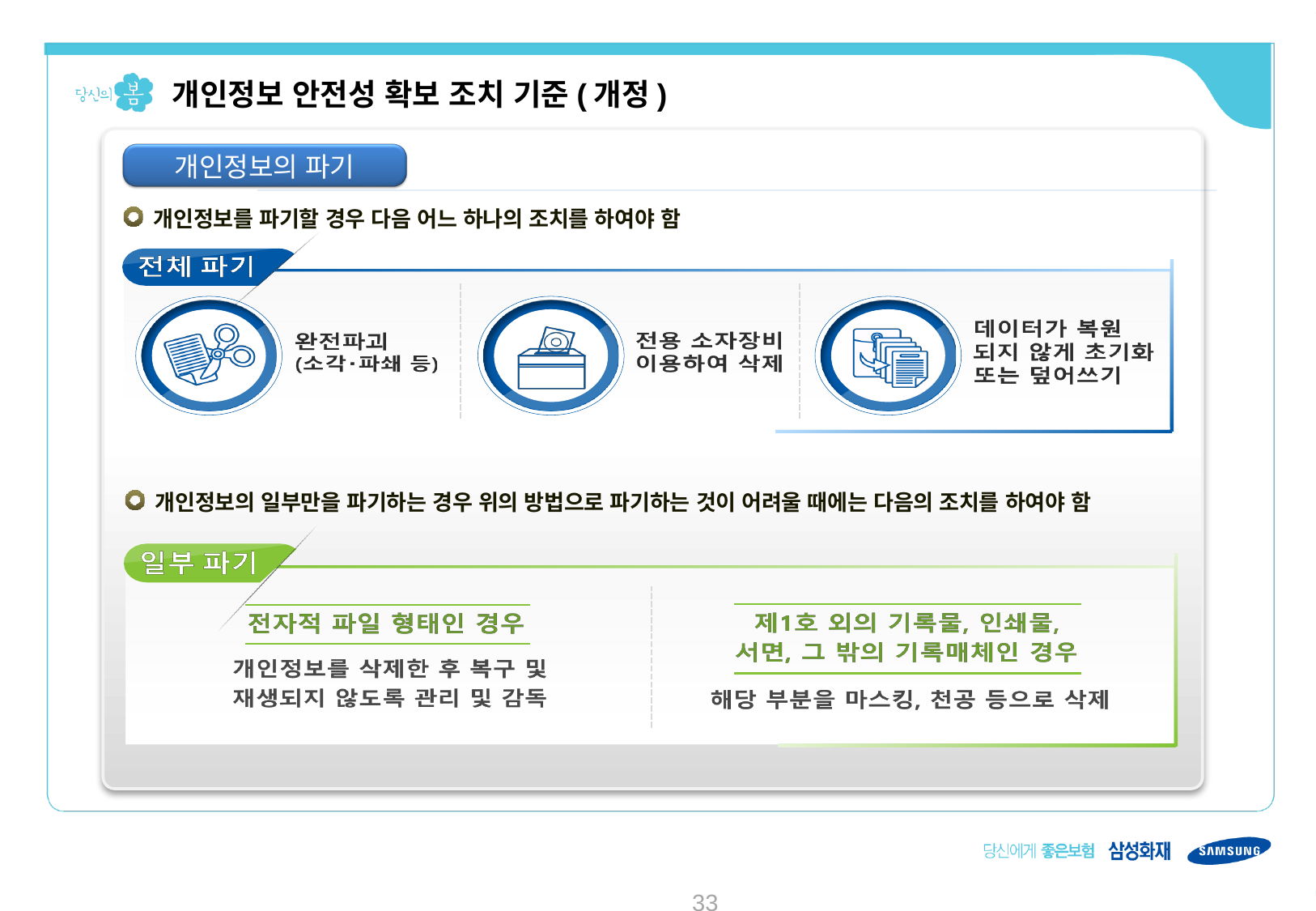

개인정보 안전성 확보 조치 기준(개정)

개인정보의 파기

개인정보를 파기할 경우 다음 어느 하나의 조치를 하여야 함

개인정보의 일부만을 파기하는 경우 위의 방법으로 파기하는 것이 어려울 때에는 다음의 조치를 하여야 함

33